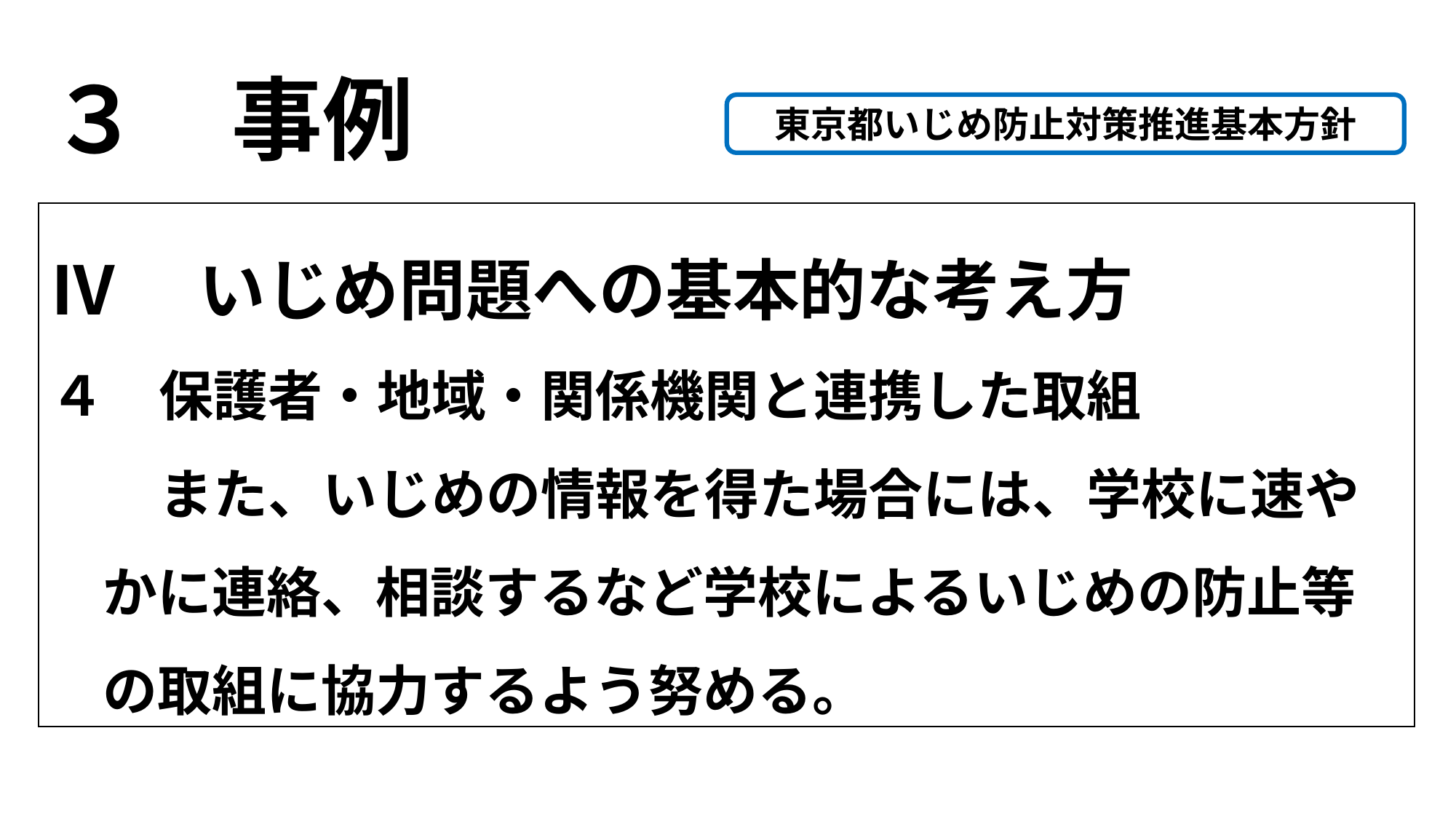

# ３　事例
東京都いじめ防止対策推進基本方針
Ⅳ　いじめ問題への基本的な考え方
４　保護者・地域・関係機関と連携した取組
　　また、いじめの情報を得た場合には、学校に速やかに連絡、相談するなど学校によるいじめの防止等の取組に協力するよう努める。